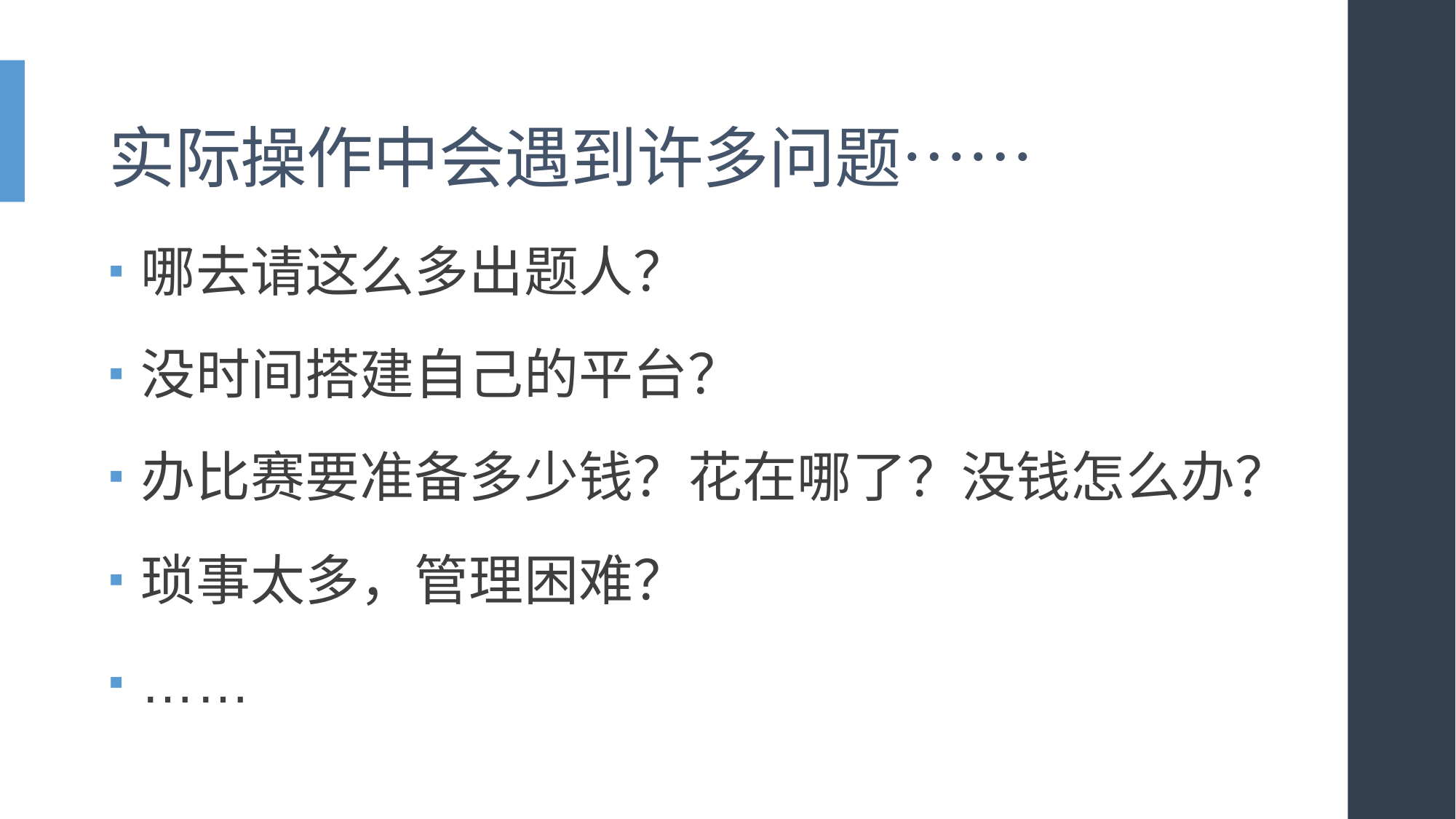

# 实际操作中会遇到许多问题……
哪去请这么多出题人？
没时间搭建自己的平台？
办比赛要准备多少钱？花在哪了？没钱怎么办？
琐事太多，管理困难？
……